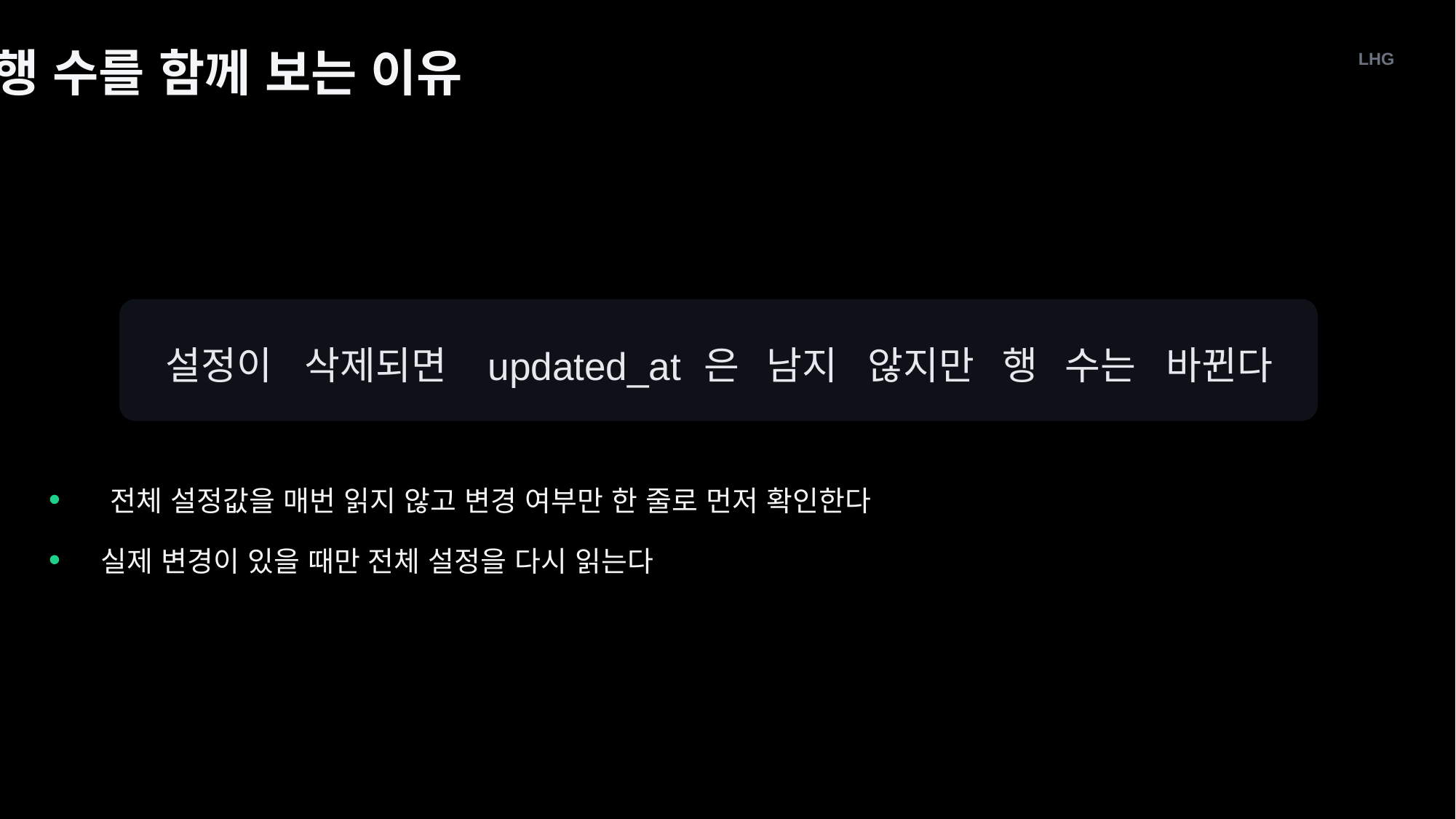

행 수를 함께 보는 이유
LHG

설정이
삭제되면
은
남지
않지만
행
수는
바뀐다

 updated_at

전체 설정값을 매번 읽지 않고 변경 여부만 한 줄로 먼저 확인한다

실제 변경이 있을 때만 전체 설정을 다시 읽는다